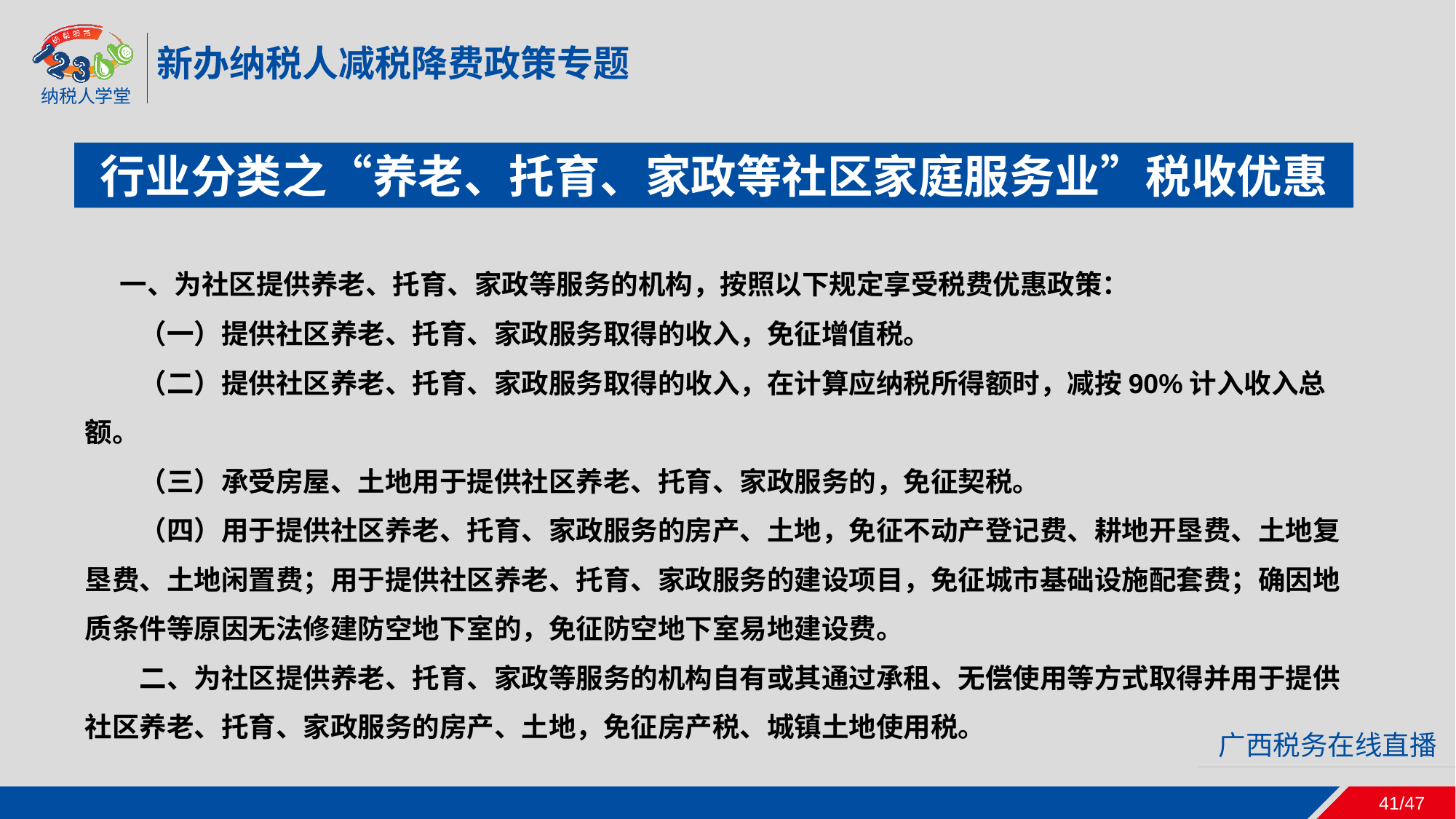

新办纳税人减税降费政策专题
行业分类之“养老、托育、家政等社区家庭服务业”税收优惠
    一、为社区提供养老、托育、家政等服务的机构，按照以下规定享受税费优惠政策：
　　（一）提供社区养老、托育、家政服务取得的收入，免征增值税。
　　（二）提供社区养老、托育、家政服务取得的收入，在计算应纳税所得额时，减按90%计入收入总额。
　　（三）承受房屋、土地用于提供社区养老、托育、家政服务的，免征契税。
　　（四）用于提供社区养老、托育、家政服务的房产、土地，免征不动产登记费、耕地开垦费、土地复垦费、土地闲置费；用于提供社区养老、托育、家政服务的建设项目，免征城市基础设施配套费；确因地质条件等原因无法修建防空地下室的，免征防空地下室易地建设费。
　　二、为社区提供养老、托育、家政等服务的机构自有或其通过承租、无偿使用等方式取得并用于提供社区养老、托育、家政服务的房产、土地，免征房产税、城镇土地使用税。